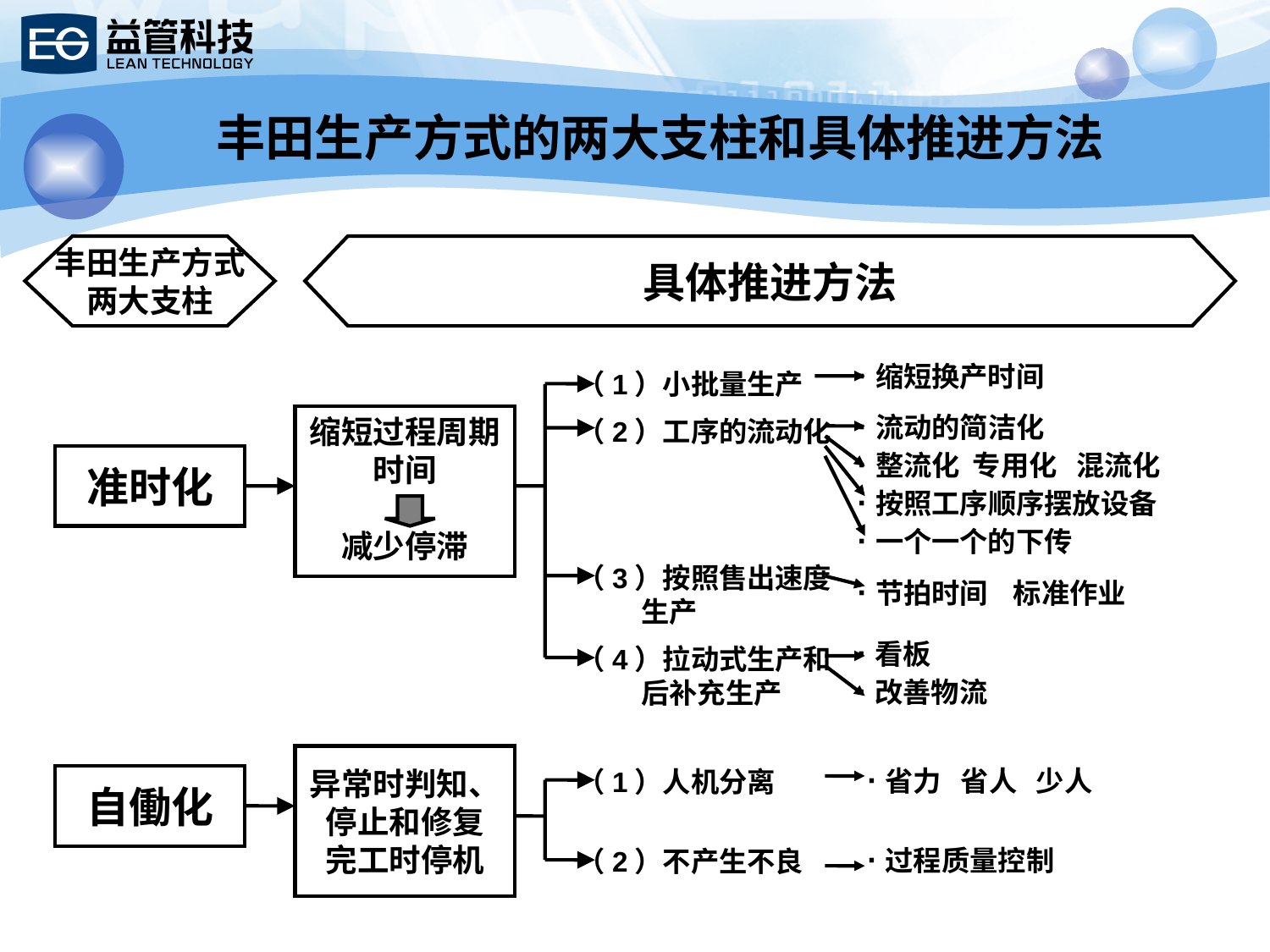

丰田生产方式的两大支柱和具体推进方法
丰田生产方式
两大支柱
具体推进方法
·缩短换产时间
（1）小批量生产

缩短过程周期时间

减少停滞
（2）工序的流动化
·流动的简洁化
·整流化  专用化   混流化
·按照工序顺序摆放设备
·一个一个的下传

准时化

（3）按照售出速度
         生产
·节拍时间    标准作业

·看板
·改善物流
（4）拉动式生产和
         后补充生产

异常时判知、停止和修复
完工时停机
·省力   省人   少人
（1）人机分离
自働化

·过程质量控制
（2）不产生不良